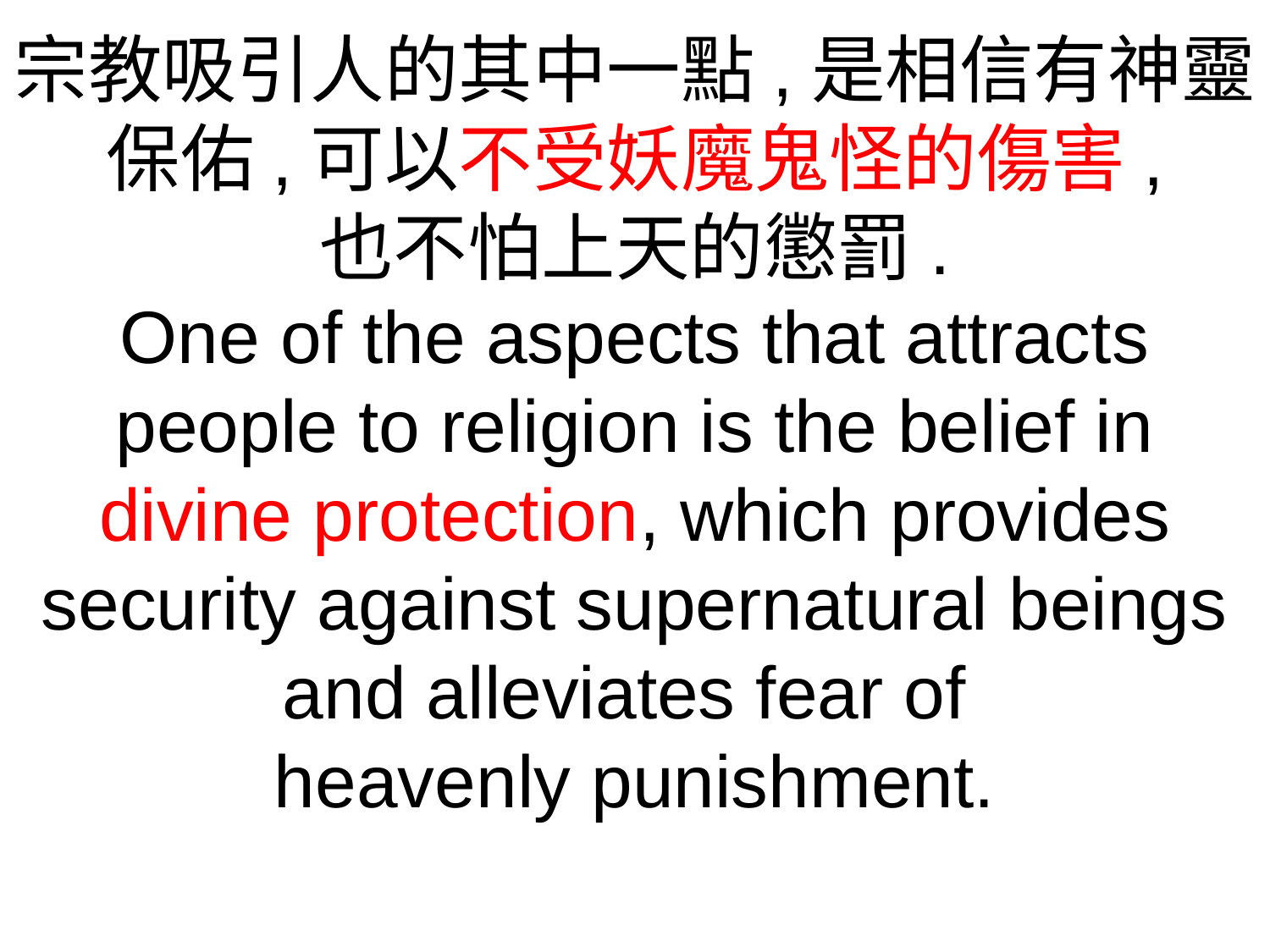

宗教吸引人的其中一點,是相信有神靈保佑,可以不受妖魔鬼怪的傷害,
也不怕上天的懲罰.
One of the aspects that attracts people to religion is the belief in divine protection, which provides security against supernatural beings and alleviates fear of
heavenly punishment.